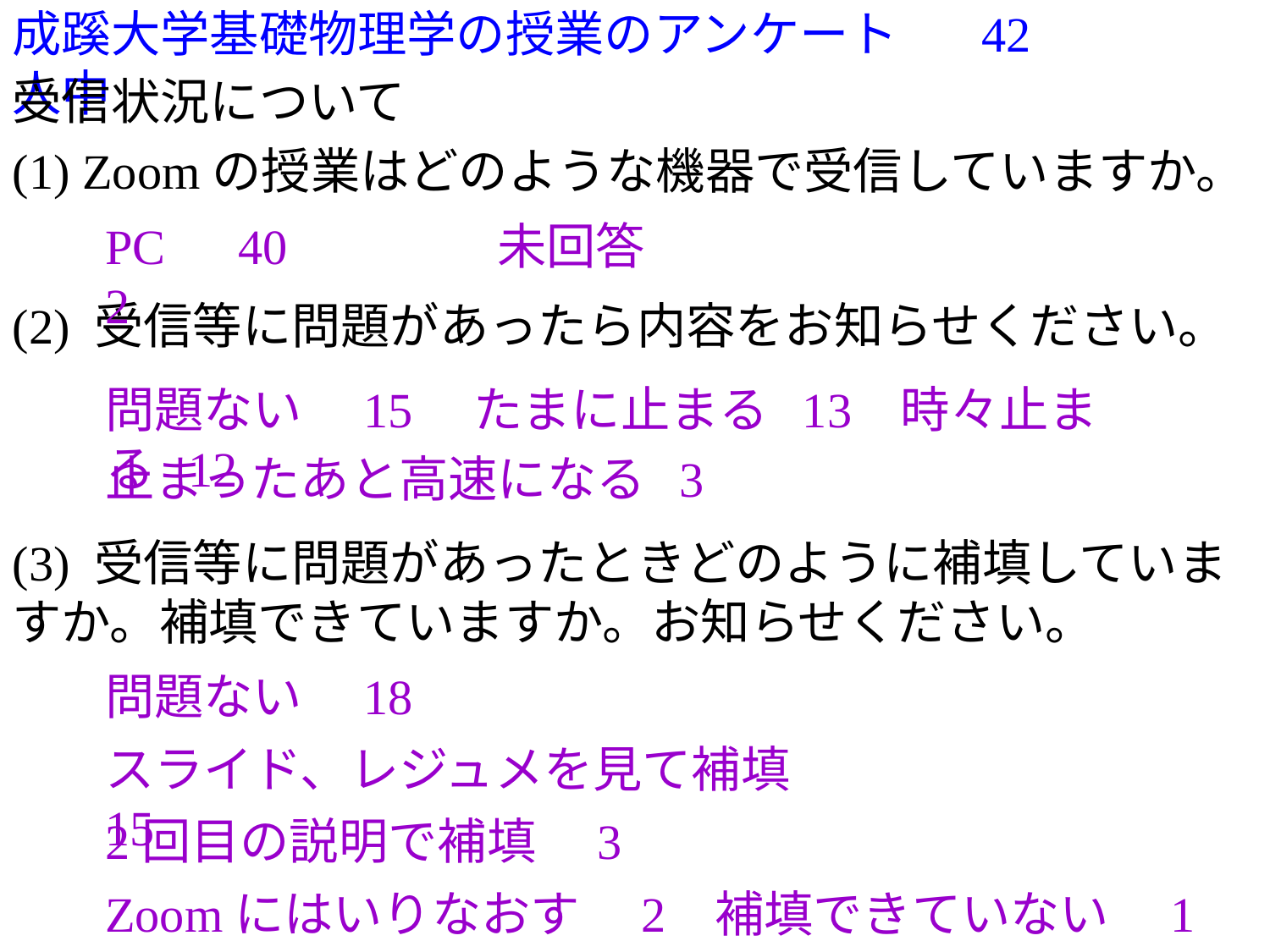

成蹊大学基礎物理学の授業のアンケート  　42人中
受信状況について
(1) Zoomの授業はどのような機器で受信していますか。
PC　40　　　　未回答　2
(2) 受信等に問題があったら内容をお知らせください。
問題ない　15　たまに止まる  13   時々止まる  12
止まったあと高速になる  3
(3) 受信等に問題があったときどのように補填していますか。補填できていますか。お知らせください。
問題ない　18
スライド、レジュメを見て補填　15
2回目の説明で補填　3
Zoomにはいりなおす　2   補填できていない　1